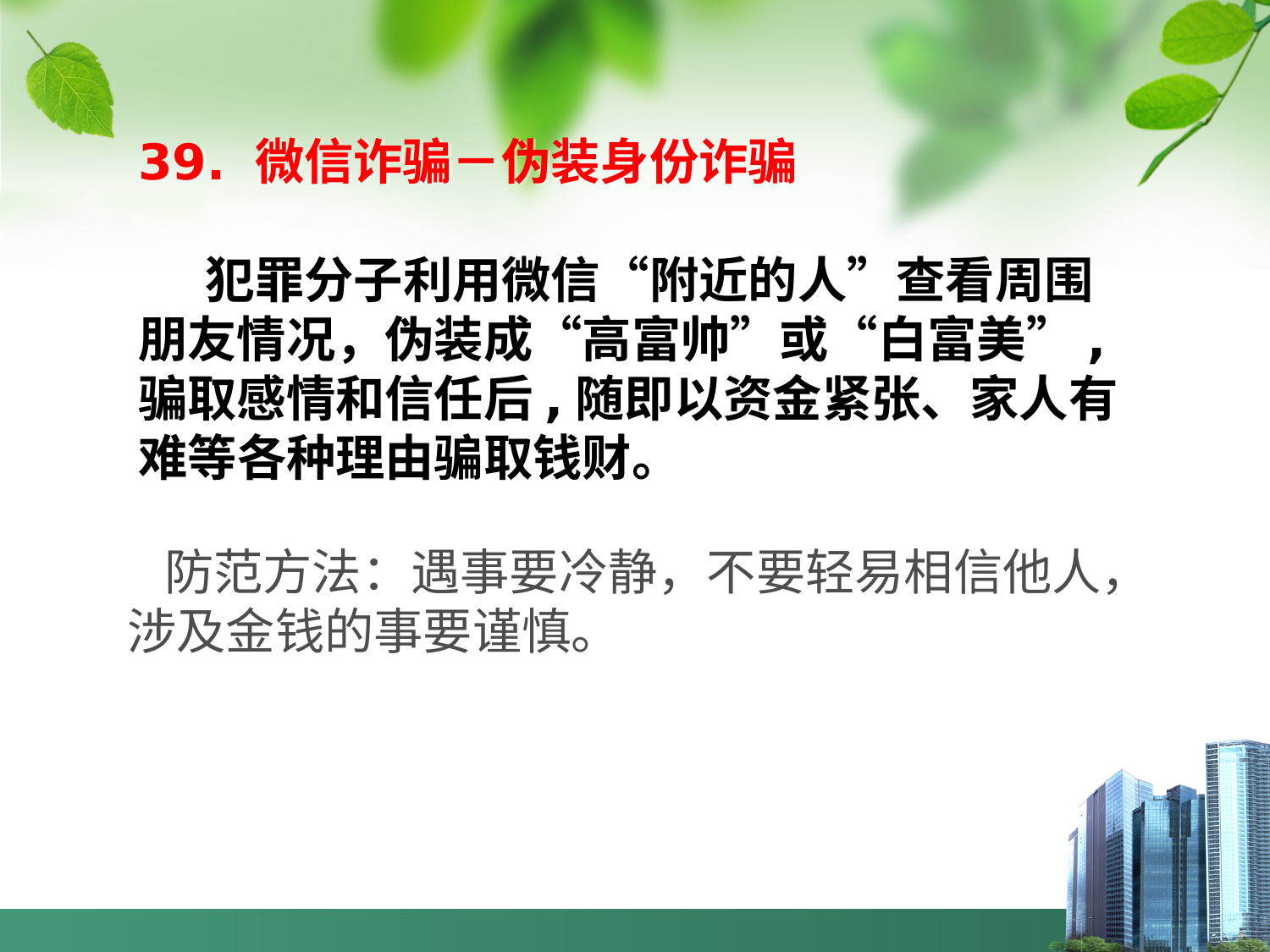

# 39. 微信诈骗－伪装身份诈骗 犯罪分子利用微信“附近的人”查看周围朋友情况，伪装成“高富帅”或“白富美”,骗取感情和信任后,随即以资金紧张、家人有难等各种理由骗取钱财。
1
防范方法：遇事要冷静，不要轻易相信他人，涉及金钱的事要谨慎。